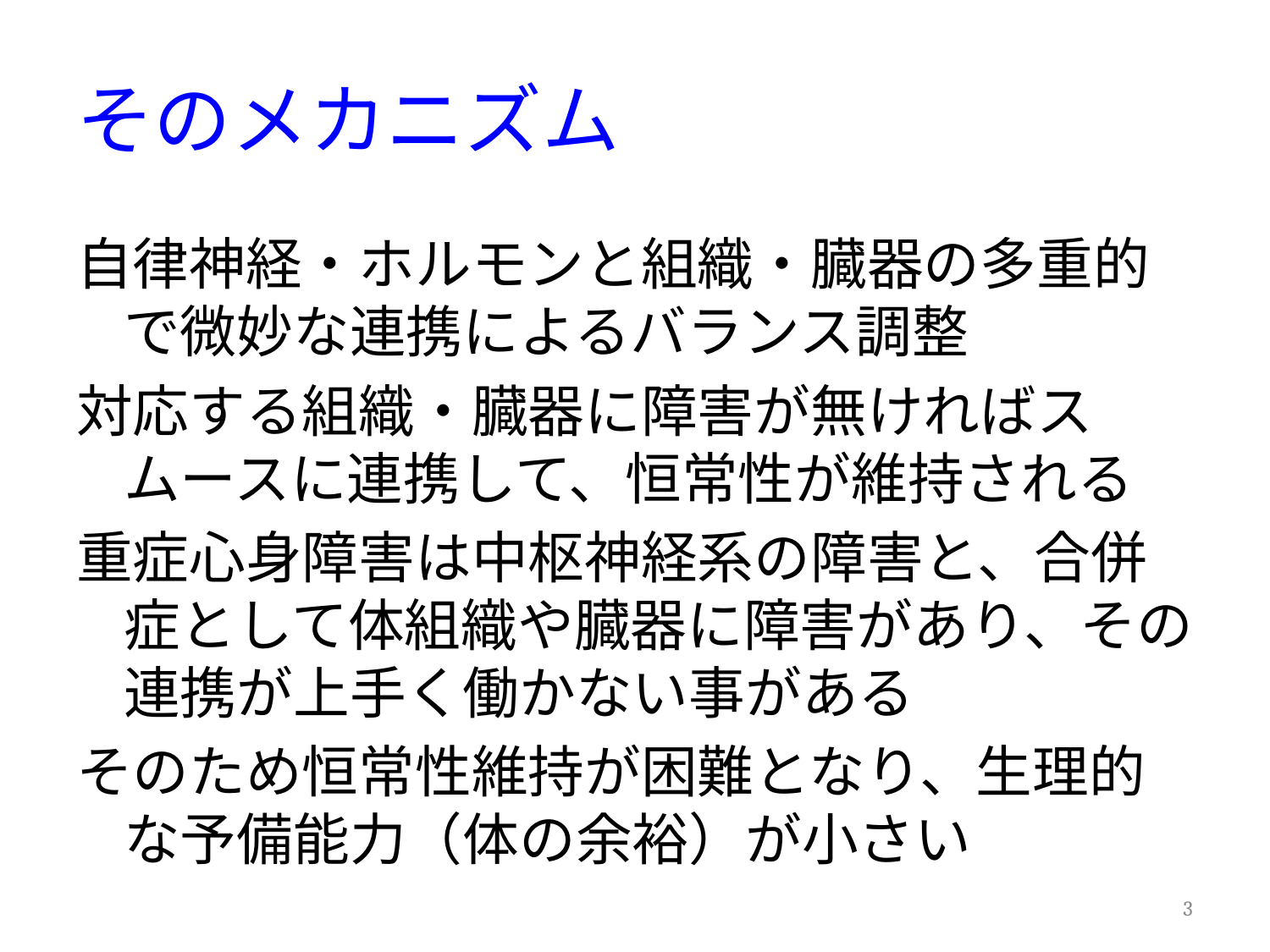

# そのメカニズム
自律神経・ホルモンと組織・臓器の多重的で微妙な連携によるバランス調整
対応する組織・臓器に障害が無ければスムースに連携して、恒常性が維持される
重症心身障害は中枢神経系の障害と、合併症として体組織や臓器に障害があり、その連携が上手く働かない事がある
そのため恒常性維持が困難となり、生理的な予備能力（体の余裕）が小さい

3